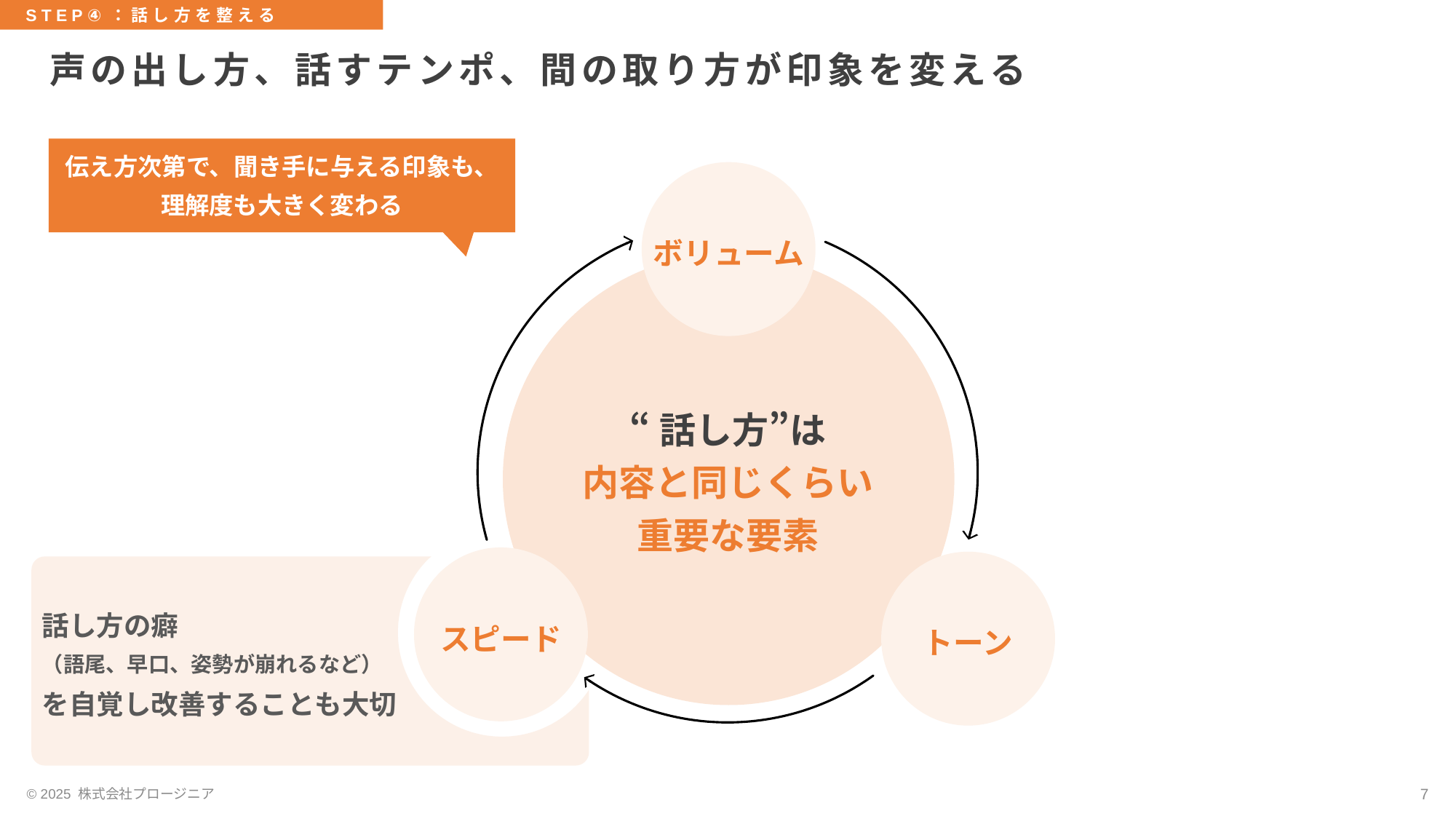

STEP④：話し方を整える
# 声の出し方、話すテンポ、間の取り方が印象を変える
伝え方次第で、聞き手に与える印象も、
理解度も大きく変わる
ボリューム

“話し方”は
内容と同じくらい
重要な要素
スピード
トーン
話し方の癖
（語尾、早口、姿勢が崩れるなど）
を自覚し改善することも大切
7
© 2025 株式会社プロージニア